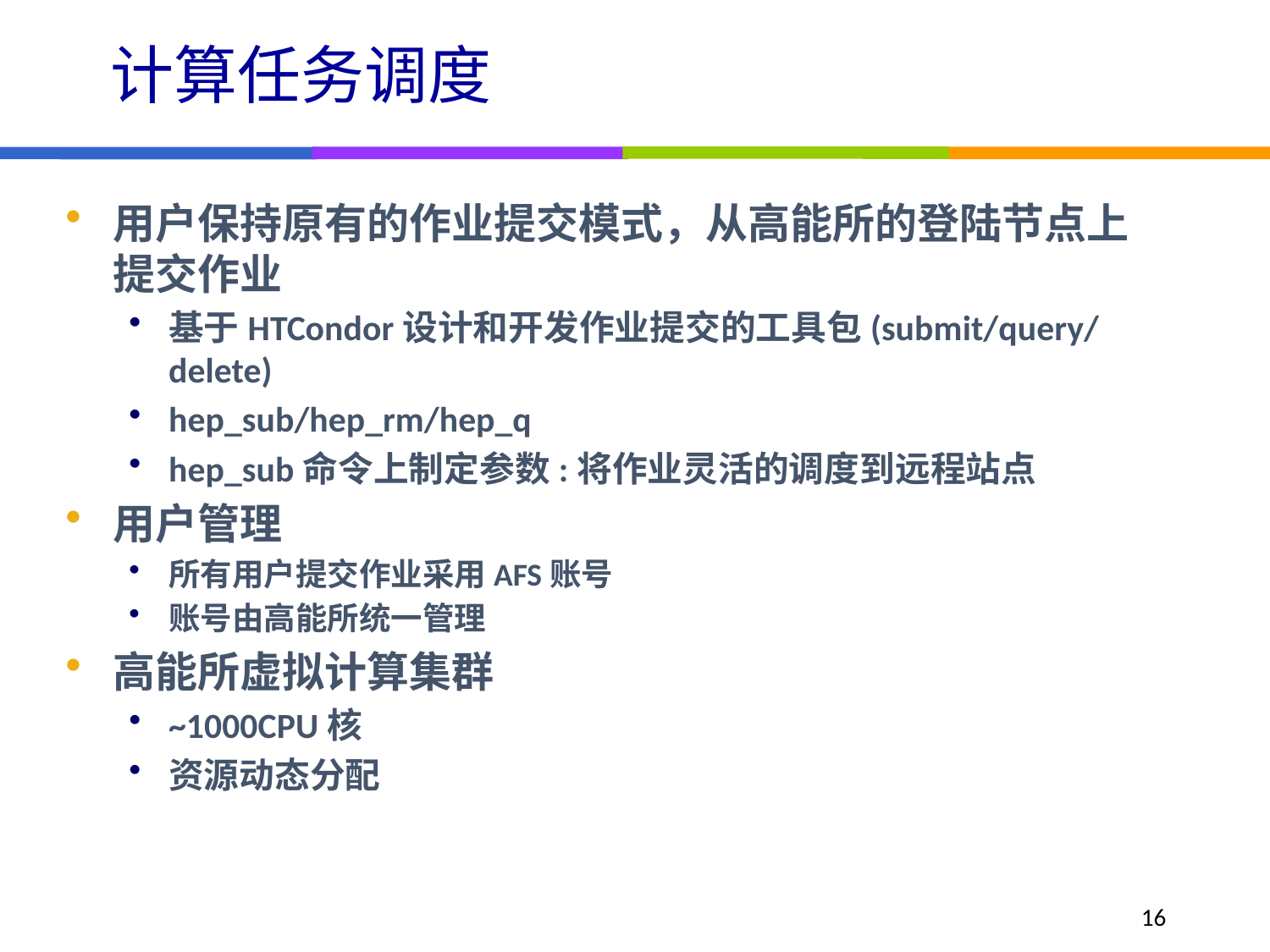

# 计算任务调度
用户保持原有的作业提交模式，从高能所的登陆节点上提交作业
基于HTCondor设计和开发作业提交的工具包(submit/query/delete)
hep_sub/hep_rm/hep_q
hep_sub命令上制定参数:将作业灵活的调度到远程站点
用户管理
所有用户提交作业采用AFS账号
账号由高能所统一管理
高能所虚拟计算集群
~1000CPU核
资源动态分配